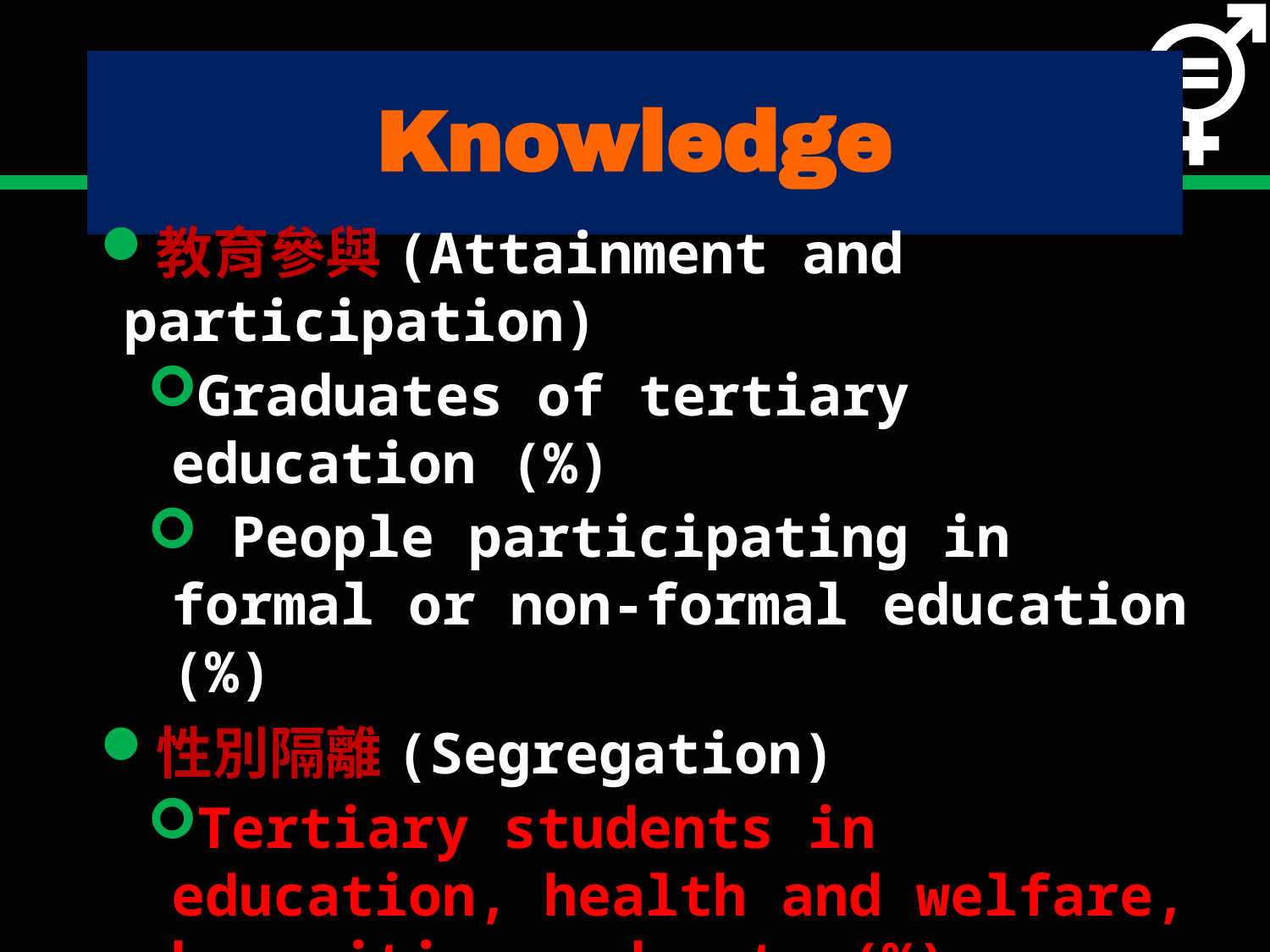

# Knowledge
教育參與(Attainment and participation)
Graduates of tertiary education (%)
 People participating in formal or non-formal education (%)
性別隔離(Segregation)
Tertiary students in education, health and welfare, humanities and arts (%)